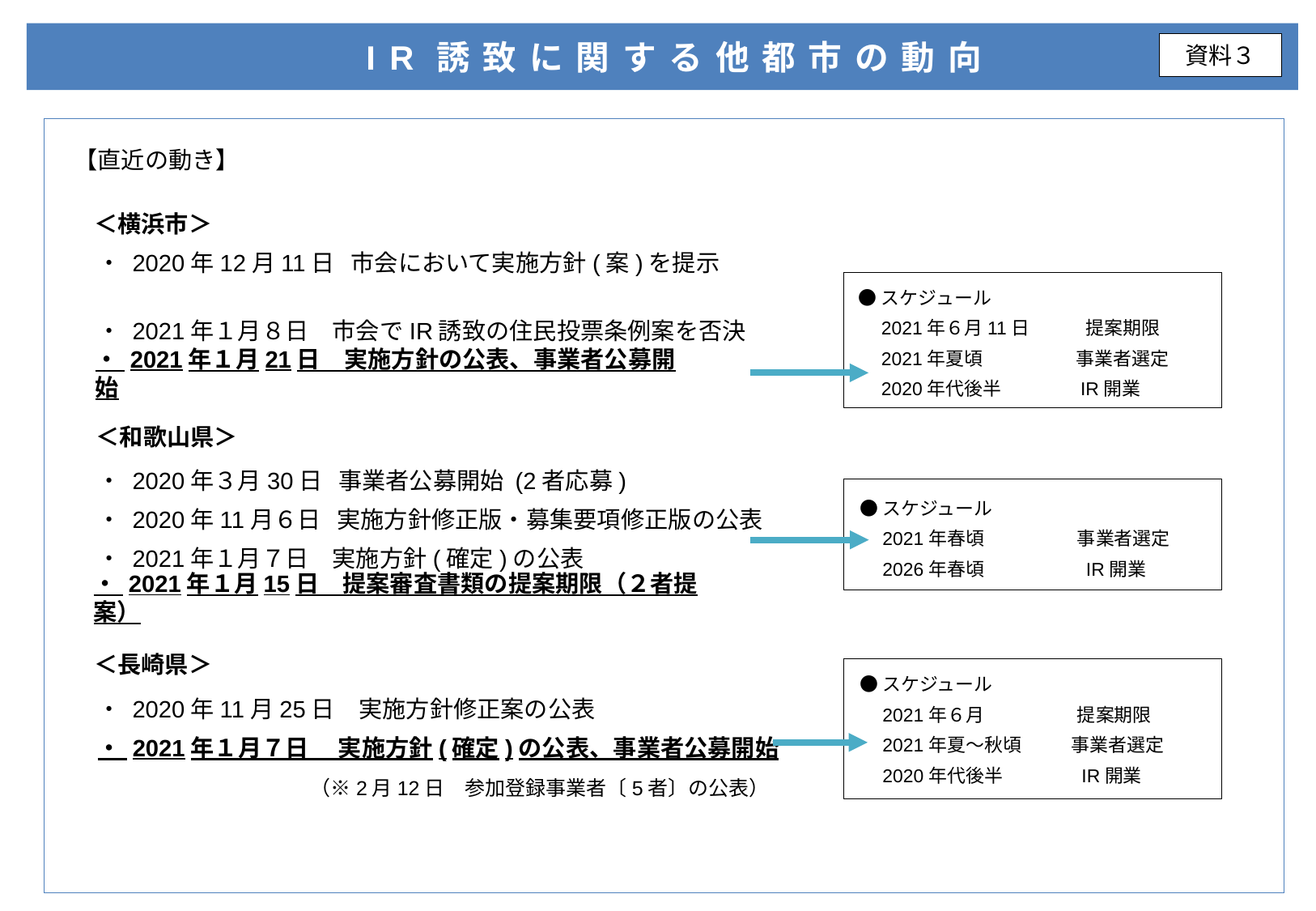

I R 誘 致 に 関 す る 他 都 市 の 動 向
資料３

　【直近の動き】
　　＜横浜市＞
　　・ 2020年12月11日   市会において実施方針(案)を提示

　　・ 2021年１月８日　市会でIR誘致の住民投票条例案を否決

　　＜和歌山県＞
　　・ 2020年３月30日   事業者公募開始 (2者応募)
　　・ 2020年11月６日   実施方針修正版・募集要項修正版の公表
　　・ 2021年１月７日　実施方針(確定)の公表

　　＜長崎県＞
　　・ 2020年11月25日　実施方針修正案の公表
　　・ 2021年１月７日　 実施方針(確定)の公表、事業者公募開始
　　　　　　　　　　　（※2月12日　参加登録事業者〔5者〕の公表）

●スケジュール
　2021年６月11日　　　提案期限
　2021年夏頃　　　　　事業者選定
　2020年代後半　　　　IR開業
・ 2021年１月21日　実施方針の公表、事業者公募開始
●スケジュール
　2021年春頃　　　　　事業者選定
　2026年春頃　　　 　　IR開業
・ 2021年１月15日　提案審査書類の提案期限（２者提案）
●スケジュール
　2021年６月　　　　　提案期限
　2021年夏～秋頃　　   事業者選定
　2020年代後半　　　　IR開業